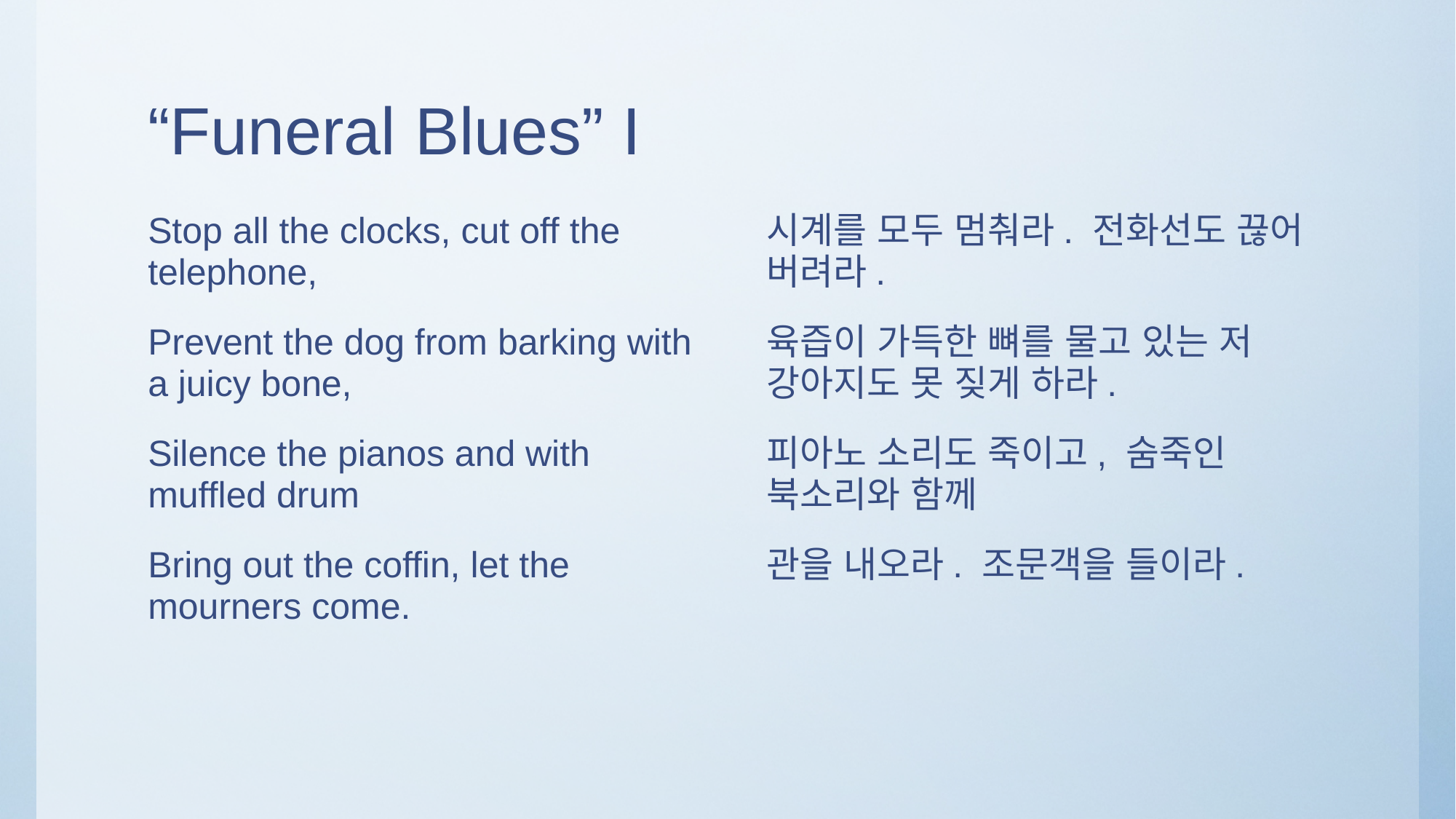

# “Funeral Blues” I
Stop all the clocks, cut off the telephone,
Prevent the dog from barking with a juicy bone,
Silence the pianos and with muffled drum
Bring out the coffin, let the mourners come.
시계를 모두 멈춰라. 전화선도 끊어 버려라.
육즙이 가득한 뼈를 물고 있는 저 강아지도 못 짖게 하라.
피아노 소리도 죽이고, 숨죽인 북소리와 함께
관을 내오라. 조문객을 들이라.